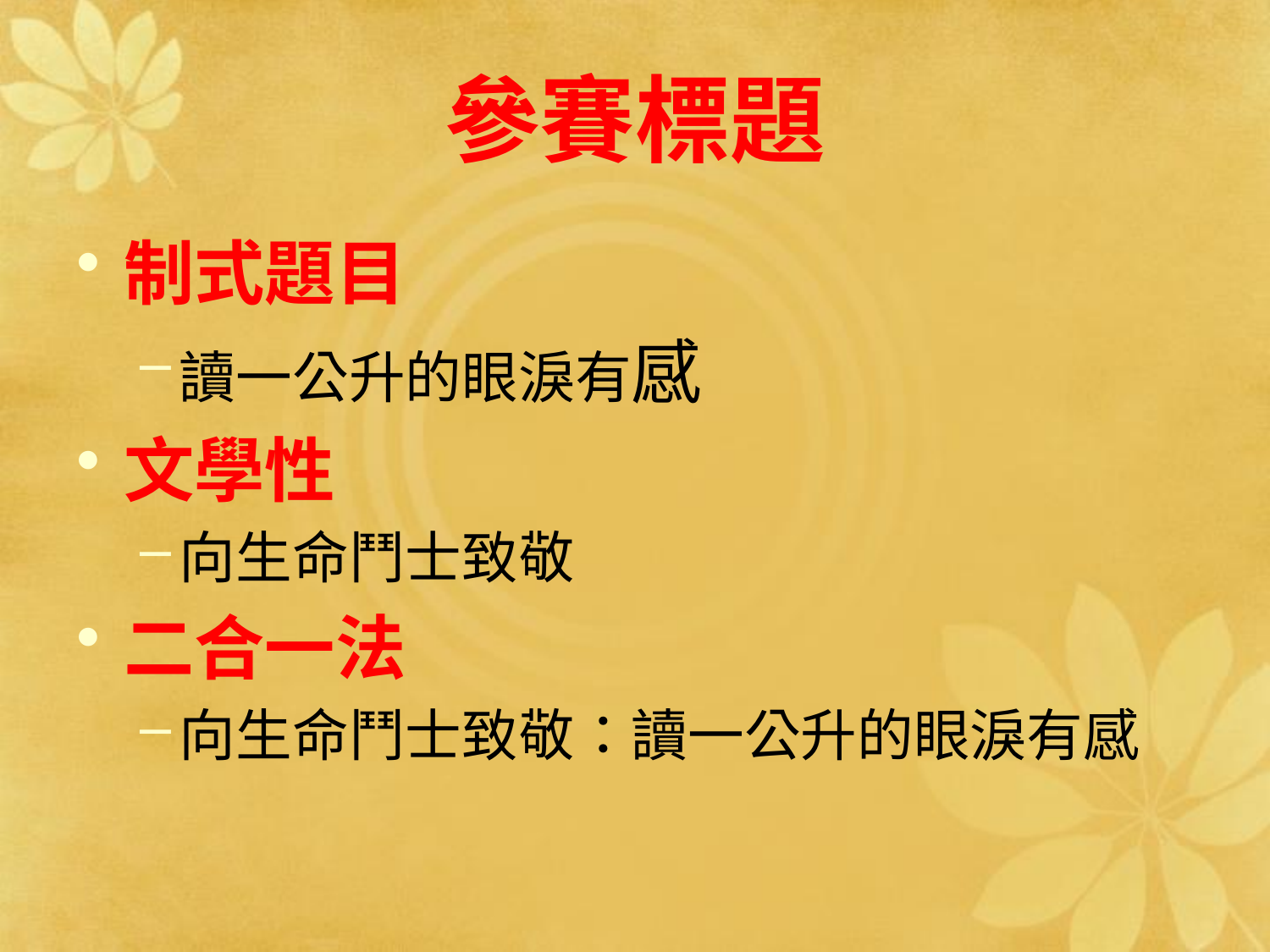

# 參賽標題
制式題目
讀一公升的眼淚有感
文學性
向生命鬥士致敬
二合一法
向生命鬥士致敬：讀一公升的眼淚有感